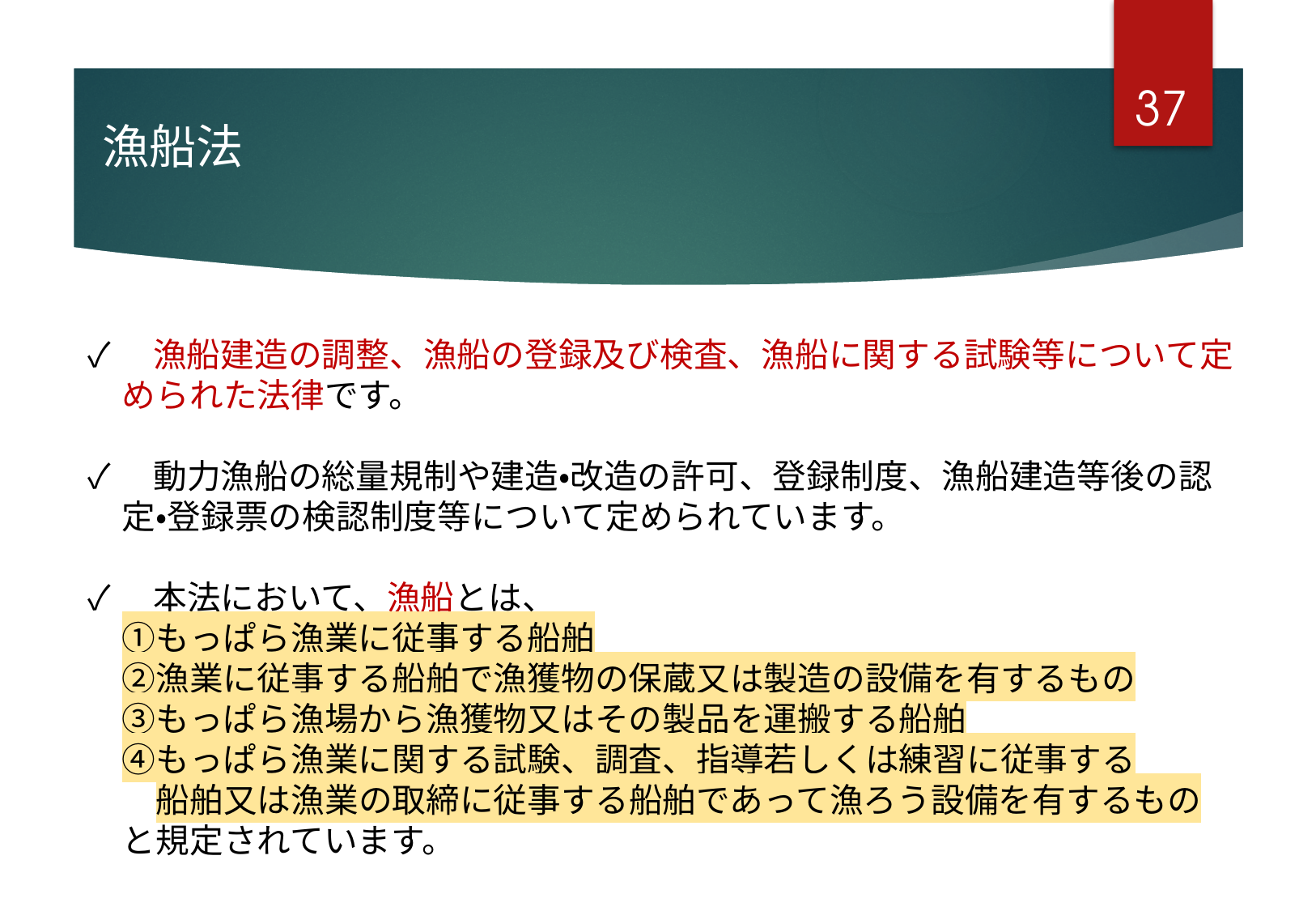

37
漁船法

✓　漁船建造の調整、漁船の登録及び検査、漁船に関する試験等について定
　められた法律です。

✓　動力漁船の総量規制や建造・改造の許可、登録制度、漁船建造等後の認
　定・登録票の検認制度等について定められています。

✓　本法において、漁船とは、
　①もっぱら漁業に従事する船舶
　②漁業に従事する船舶で漁獲物の保蔵又は製造の設備を有するもの
　③もっぱら漁場から漁獲物又はその製品を運搬する船舶
　④もっぱら漁業に関する試験、調査、指導若しくは練習に従事する
　　船舶又は漁業の取締に従事する船舶であって漁ろう設備を有するもの
　と規定されています。